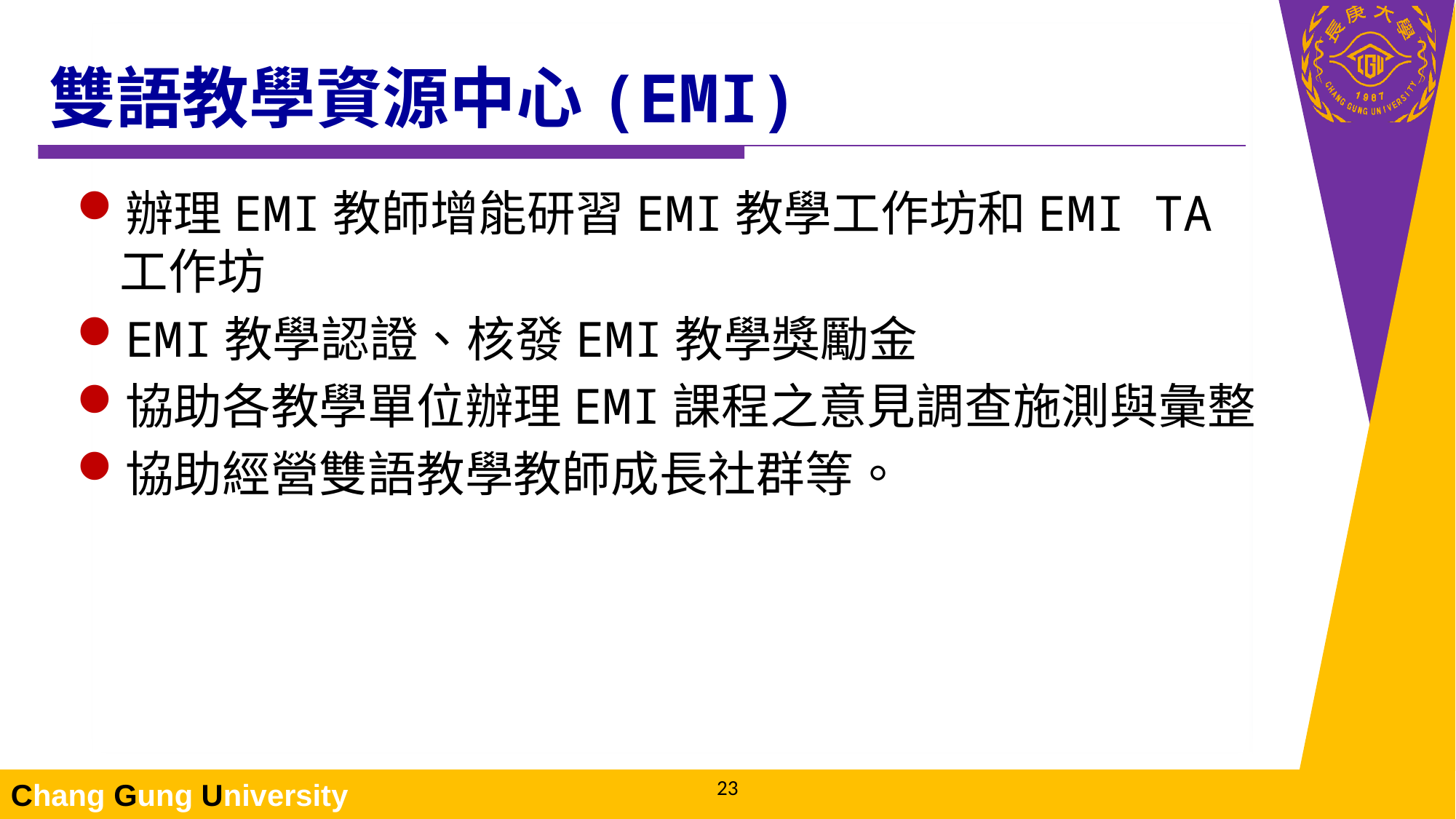

# 雙語教學資源中心(EMI)
辦理EMI教師增能研習EMI教學工作坊和EMI TA工作坊
EMI教學認證、核發EMI教學獎勵金
協助各教學單位辦理EMI課程之意見調查施測與彙整
協助經營雙語教學教師成長社群等。

23